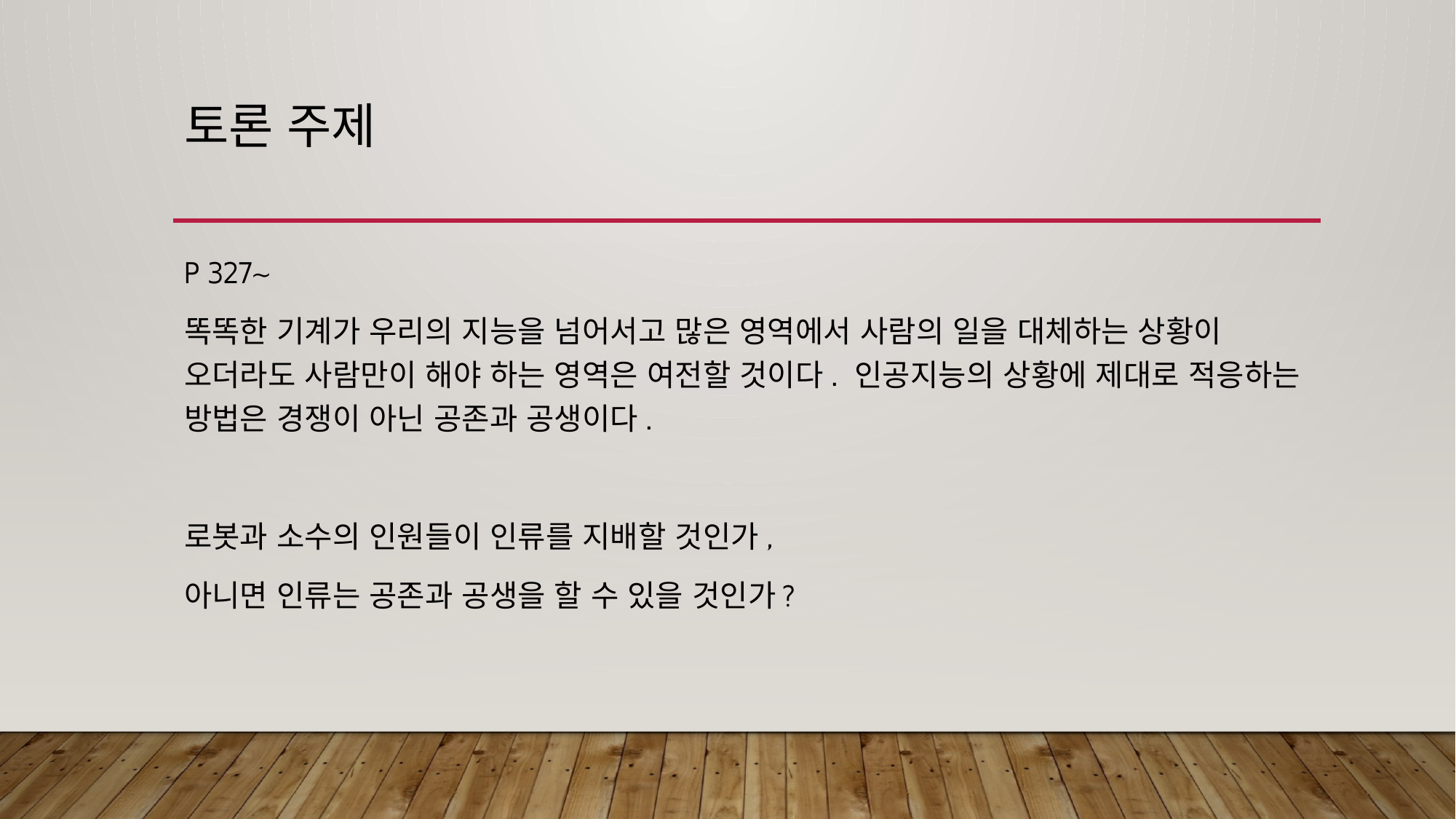

# 토론 주제
P 327~
똑똑한 기계가 우리의 지능을 넘어서고 많은 영역에서 사람의 일을 대체하는 상황이 오더라도 사람만이 해야 하는 영역은 여전할 것이다. 인공지능의 상황에 제대로 적응하는 방법은 경쟁이 아닌 공존과 공생이다.

로봇과 소수의 인원들이 인류를 지배할 것인가,
아니면 인류는 공존과 공생을 할 수 있을 것인가?